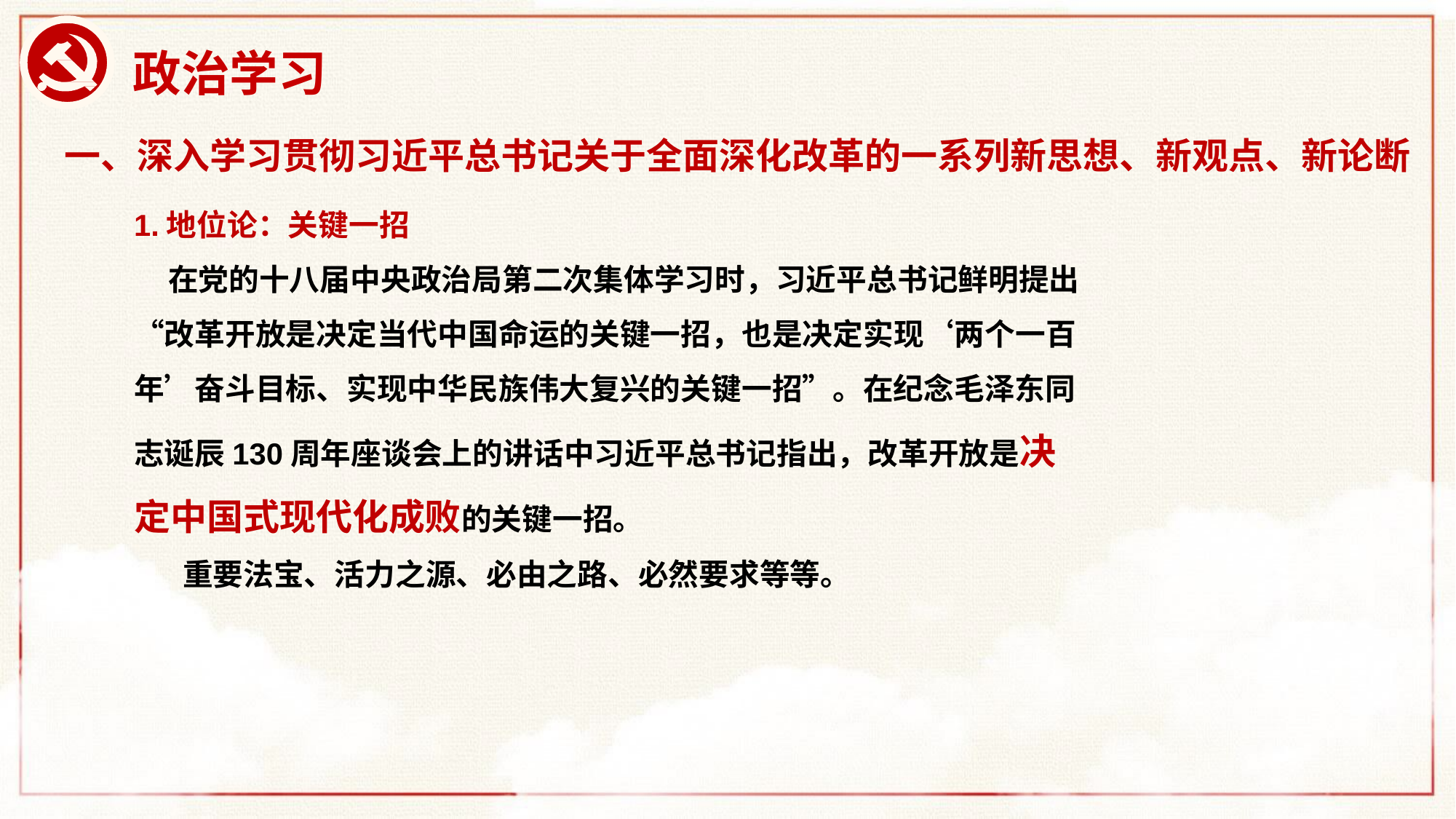

# 政治学习
一、深入学习贯彻习近平总书记关于全面深化改革的一系列新思想、新观点、新论断
1.地位论：关键一招
    在党的十八届中央政治局第二次集体学习时，习近平总书记鲜明提出“改革开放是决定当代中国命运的关键一招，也是决定实现‘两个一百年’奋斗目标、实现中华民族伟大复兴的关键一招”。在纪念毛泽东同志诞辰130周年座谈会上的讲话中习近平总书记指出，改革开放是决定中国式现代化成败的关键一招。
      重要法宝、活力之源、必由之路、必然要求等等。